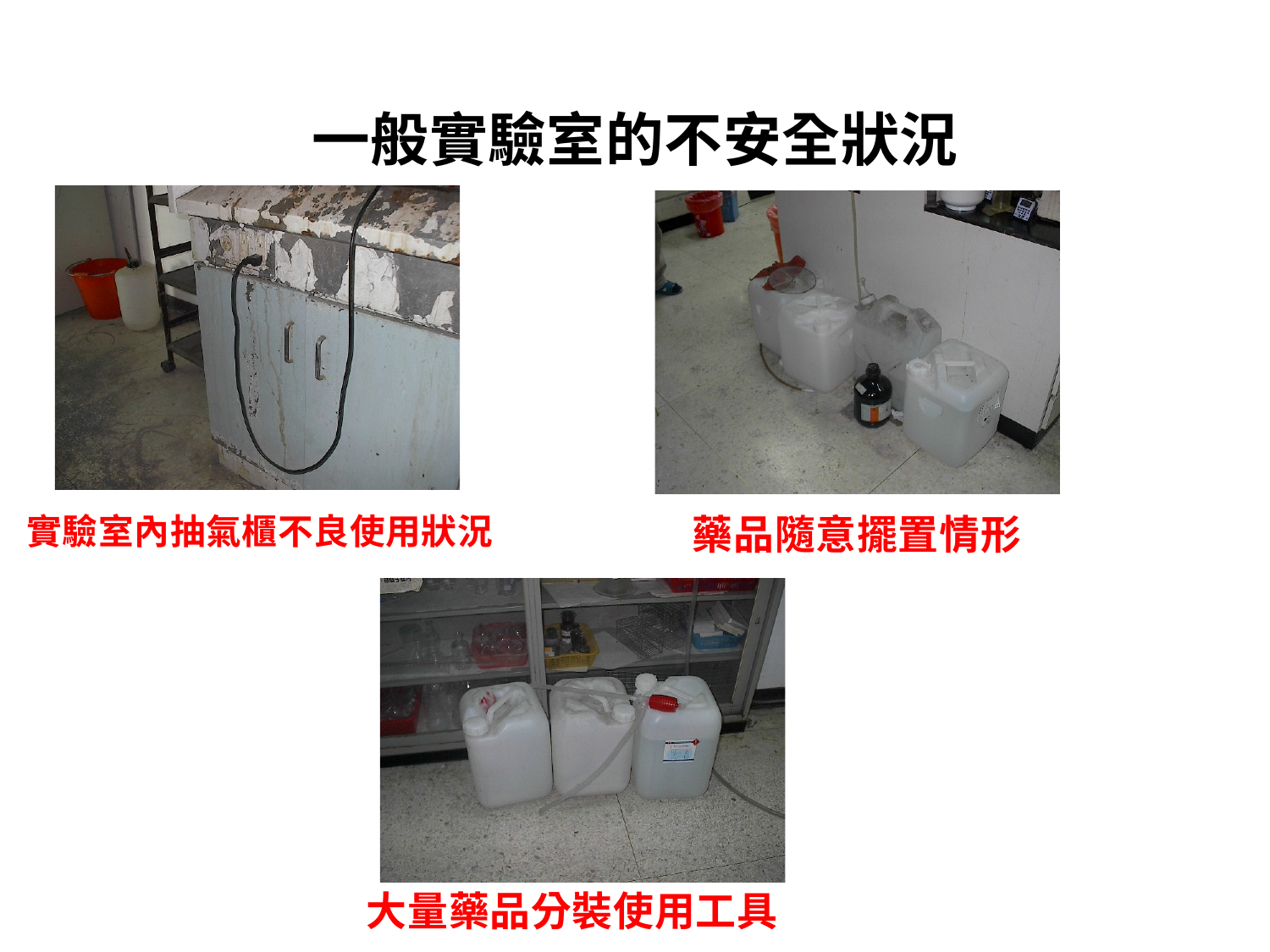

# 一般實驗室的不安全狀況

實驗室內抽氣櫃不良使用狀況
藥品隨意擺置情形

大量藥品分裝使用工具